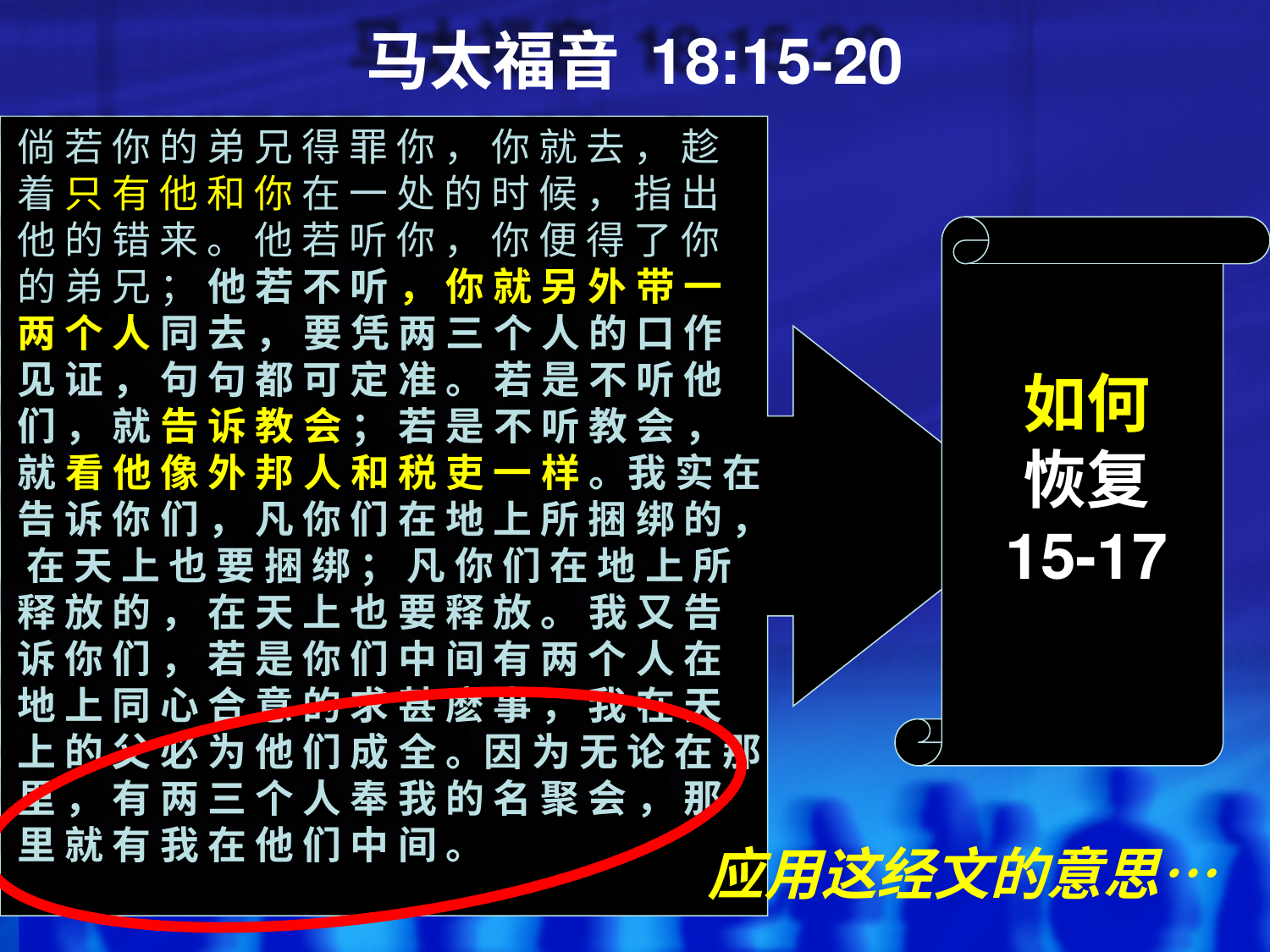

# 马太福音 18:15-20

倘 若 你 的 弟 兄 得 罪 你 ， 你 就 去 ， 趁 着 只 有 他 和 你 在 一 处 的 时 候 ， 指 出 他 的 错 来 。 他 若 听 你 ， 你 便 得 了 你 的 弟 兄 ； 他 若 不 听 ， 你 就 另 外 带 一 两 个 人 同 去 ， 要 凭 两 三 个 人 的 口 作 见 证 ， 句 句 都 可 定 准 。 若 是 不 听 他 们 ， 就 告 诉 教 会 ； 若 是 不 听 教 会 ， 就 看 他 像 外 邦 人 和 税 吏 一 样 。我 实 在 告 诉 你 们 ， 凡 你 们 在 地 上 所 捆 绑 的 ， 在 天 上 也 要 捆 绑 ； 凡 你 们 在 地 上 所 释 放 的 ， 在 天 上 也 要 释 放 。 我 又 告 诉 你 们 ， 若 是 你 们 中 间 有 两 个 人 在 地 上 同 心 合 意 的 求 甚 麽 事 ， 我 在 天 上 的 父 必 为 他 们 成 全 。因 为 无 论 在 那 里 ， 有 两 三 个 人 奉 我 的 名 聚 会 ， 那 里 就 有 我 在 他 们 中 间 。

如何
恢复
15-17

应用这经文的意思…